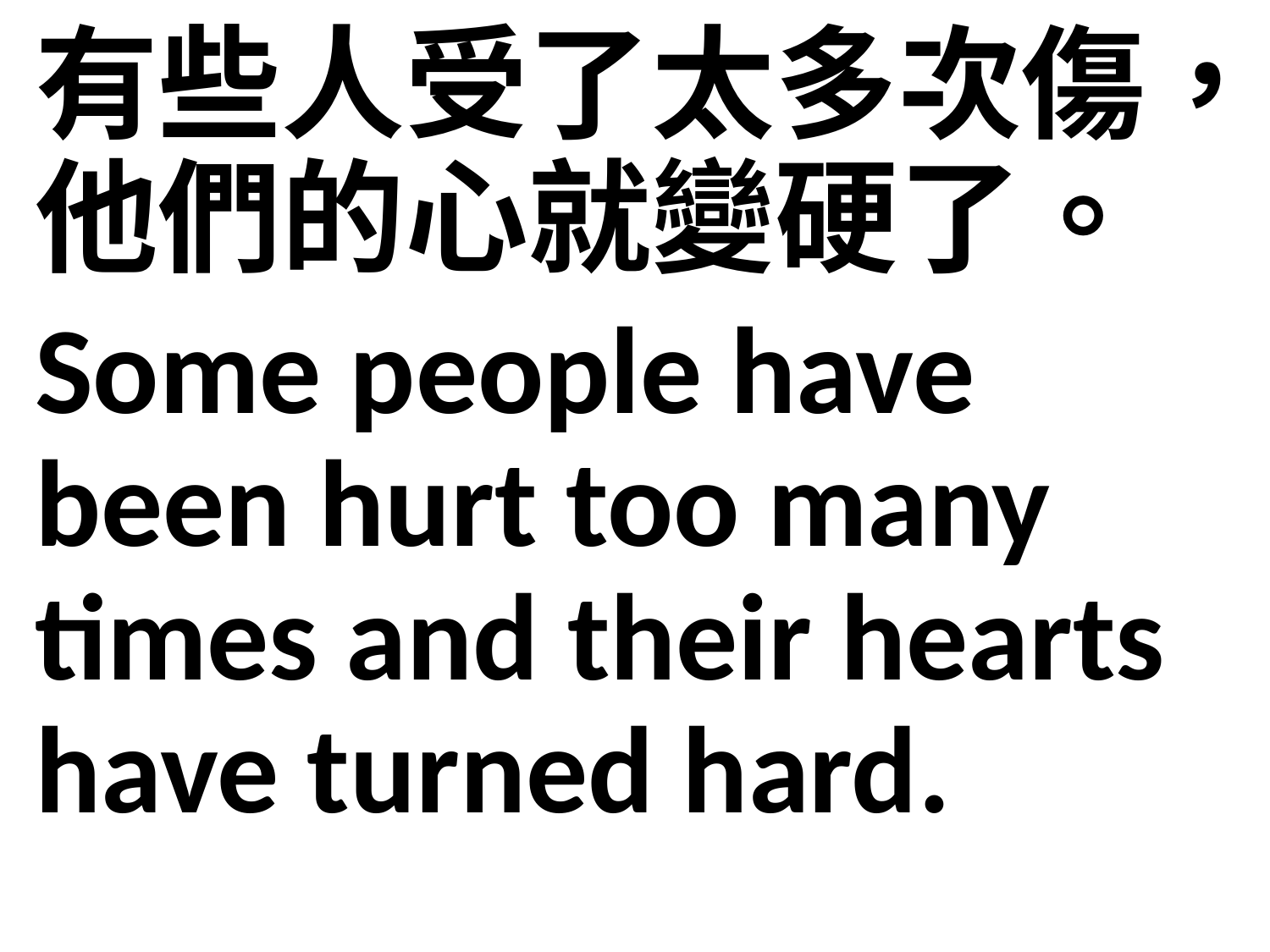

有些人受了太多次傷，他們的心就變硬了。
Some people have been hurt too many times and their hearts have turned hard.